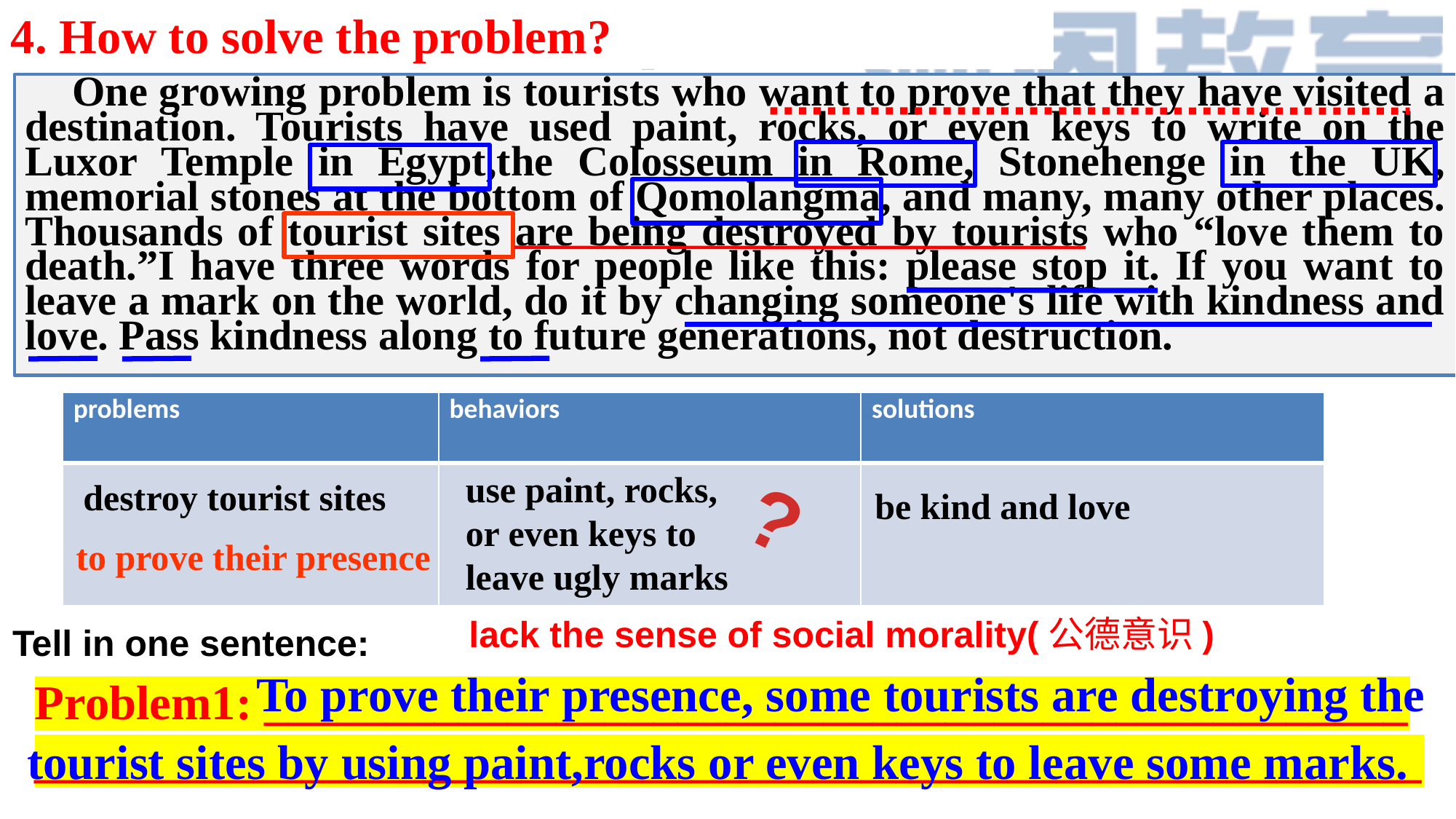

1. What is happening to the tourist sites?
 2. How are the tourist sites being destroyed?
3. Why do those tourists do that?
4. How to solve the problem?
Read and find out some examples
    One growing problem is tourists who want to prove that they have visited a destination. Tourists have used paint, rocks, or even keys to write on the Luxor Temple in Egypt,the Colosseum in Rome, Stonehenge in the UK, memorial stones at the bottom of Qomolangma, and many, many other places. Thousands of tourist sites are being destroyed by tourists who “love them to death.”I have three words for people like this: please stop it. If you want to leave a mark on the world, do it by changing someone's life with kindness and love. Pass kindness along to future generations, not destruction.

| problems | behaviors | solutions |
| --- | --- | --- |
|  |  |  |
use paint, rocks, or even keys to leave ugly marks
?
destroy tourist sites
be kind and love
to prove their presence
lack the sense of social morality(公德意识)
Tell in one sentence:
 To prove their presence, some tourists are destroying the
Problem1: _______________________________________________
_________________________________________________________
tourist sites by using paint,rocks or even keys to leave some marks.